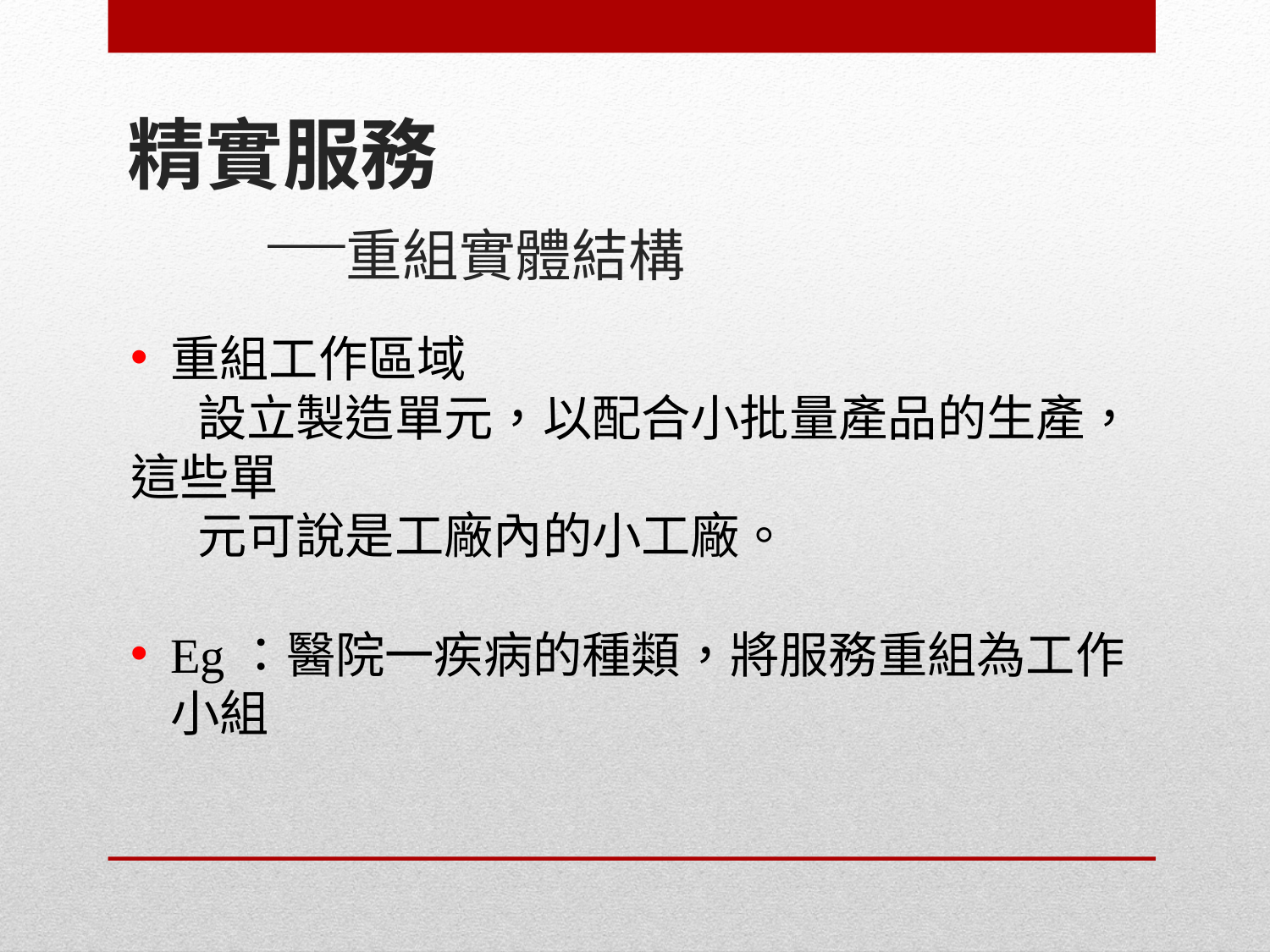

# 精實服務 ─重組實體結構
重組工作區域
     設立製造單元，以配合小批量產品的生產，這些單
     元可說是工廠內的小工廠。

Eg：醫院一疾病的種類，將服務重組為工作小組